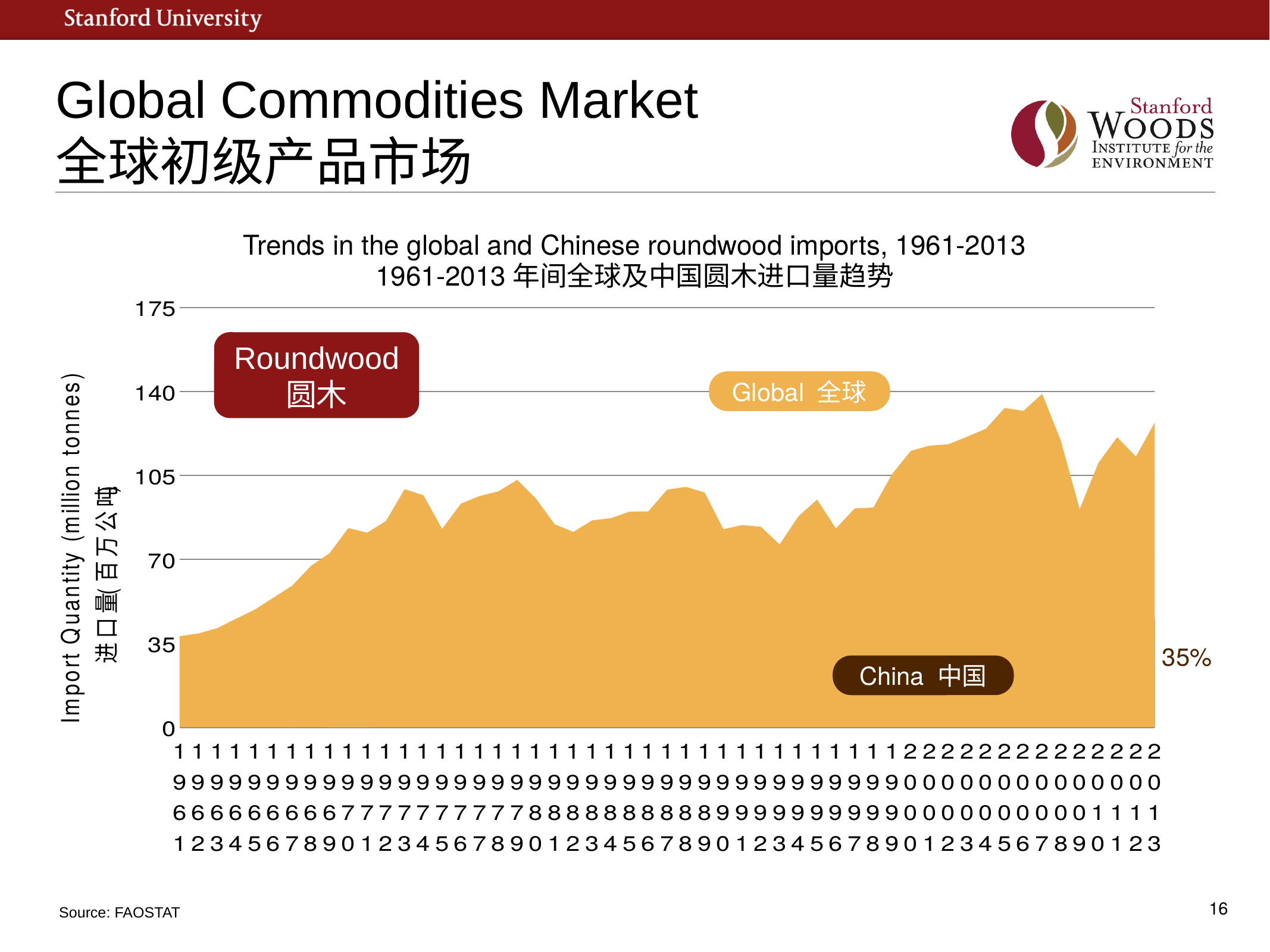

# Global Commodities Market
全球初级产品市场
Trends in the global and Chinese roundwood imports, 1961-2013
1961-2013年间全球及中国圆木进口量趋势

### Chart:

| Category | Global Trade | China Import |
|---|---|---|
| 1961 | 37.9985 | 0.166 |
| 1962 | 39.1486 | 0.2939 |
| 1963 | 41.327202 | 0.5215 |
| 1964 | 45.2258 | 0.5373 |
| 1965 | 49.0342 | 1.5728 |
| 1966 | 54.0125 | 1.4928 |
| 1967 | 59.0425 | 0.041 |
| 1968 | 67.2217 | 0.078 |
| 1969 | 72.590808 | 0.056 |
| 1970 | 83.073116 | 0.06 |
| 1971 | 81.121504 | 0.032 |
| 1972 | 86.011704 | 0.201 |
| 1973 | 99.252608 | 0.605 |
| 1974 | 96.755616 | 0.84 |
| 1975 | 82.7344 | 0.84 |
| 1976 | 93.236518 | 1.0942 |
| 1977 | 96.433466 | 0.8757 |
| 1978 | 98.341308 | 0.8244 |
| 1979 | 103.145712 | 0.8244 |
| 1980 | 95.400712 | 1.8286 |
| 1981 | 84.65549999999999 | 1.3084 |
| 1982 | 81.4568 | 3.713 |
| 1983 | 86.2772 | 6.0 |
| 1984 | 87.1711 | 7.2 |
| 1985 | 89.9025 | 8.38 |
| 1986 | 90.016073 | 6.5 |
| 1987 | 99.042276 | 6.2 |
| 1988 | 100.235153 | 7.951 |
| 1989 | 97.880813 | 6.4444 |
| 1990 | 82.59202 | 3.865 |
| 1991 | 84.310629 | 4.181805 |
| 1992 | 83.587693 | 4.393071 |
| 1993 | 76.246615 | 3.632522 |
| 1994 | 87.943592 | 3.72527 |
| 1995 | 94.932445 | 3.597006 |
| 1996 | 82.900275 | 3.1855 |
| 1997 | 91.242702 | 4.667199999999999 |
| 1998 | 91.60588599999998 | 5.1322 |
| 1999 | 105.636024 | 10.1265 |
| 2000 | 115.260159 | 13.6142 |
| 2001 | 117.406427 | 16.8634 |
| 2002 | 117.993259 | 24.331 |
| 2003 | 121.134828 | 25.41 |
| 2004 | 124.466532 | 26.073028 |
| 2005 | 133.147145 | 29.368 |
| 2006 | 131.871787 | 32.143 |
| 2007 | 139.003868 | 37.1 |
| 2008 | 119.391773 | 32.092098 |
| 2009 | 90.912093 | 28.054023 |
| 2010 | 110.241765 | 34.33991 |
| 2011 | 120.938799 | 42.302926 |
| 2012 | 112.859975 | 37.809698 |
| 2013 | 126.998577 | 44.927545 |
Roundwood
圆木
Global 全球
35%
China 中国
16
Source: FAOSTAT